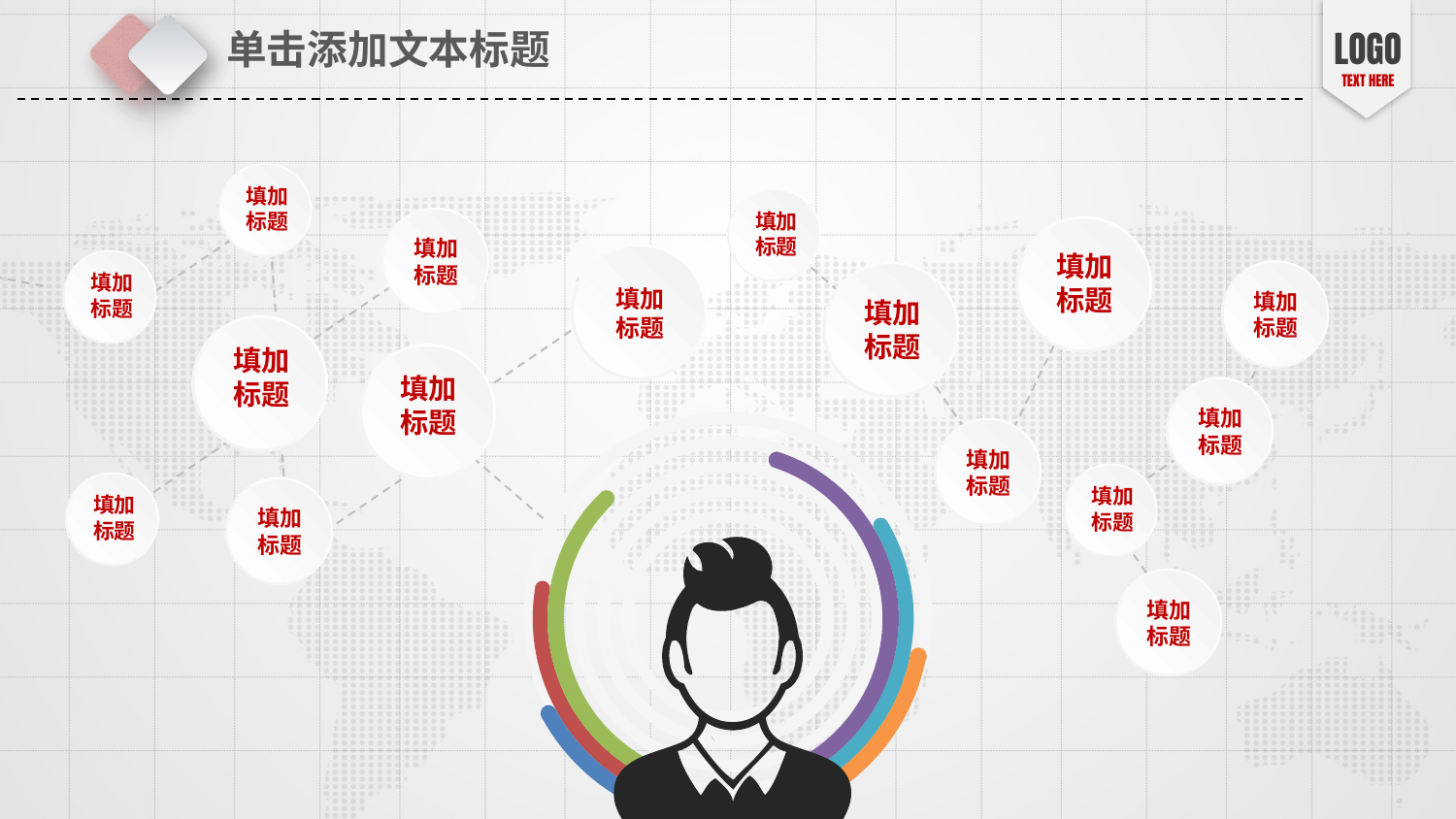

单击添加文本标题

填加
标题

填加
标题

填加
标题

填加
标题

填加
标题

填加
标题

填加
标题

填加
标题

填加
标题

填加
标题

填加
标题

填加
标题

填加
标题

填加
标题

填加
标题

填加
标题